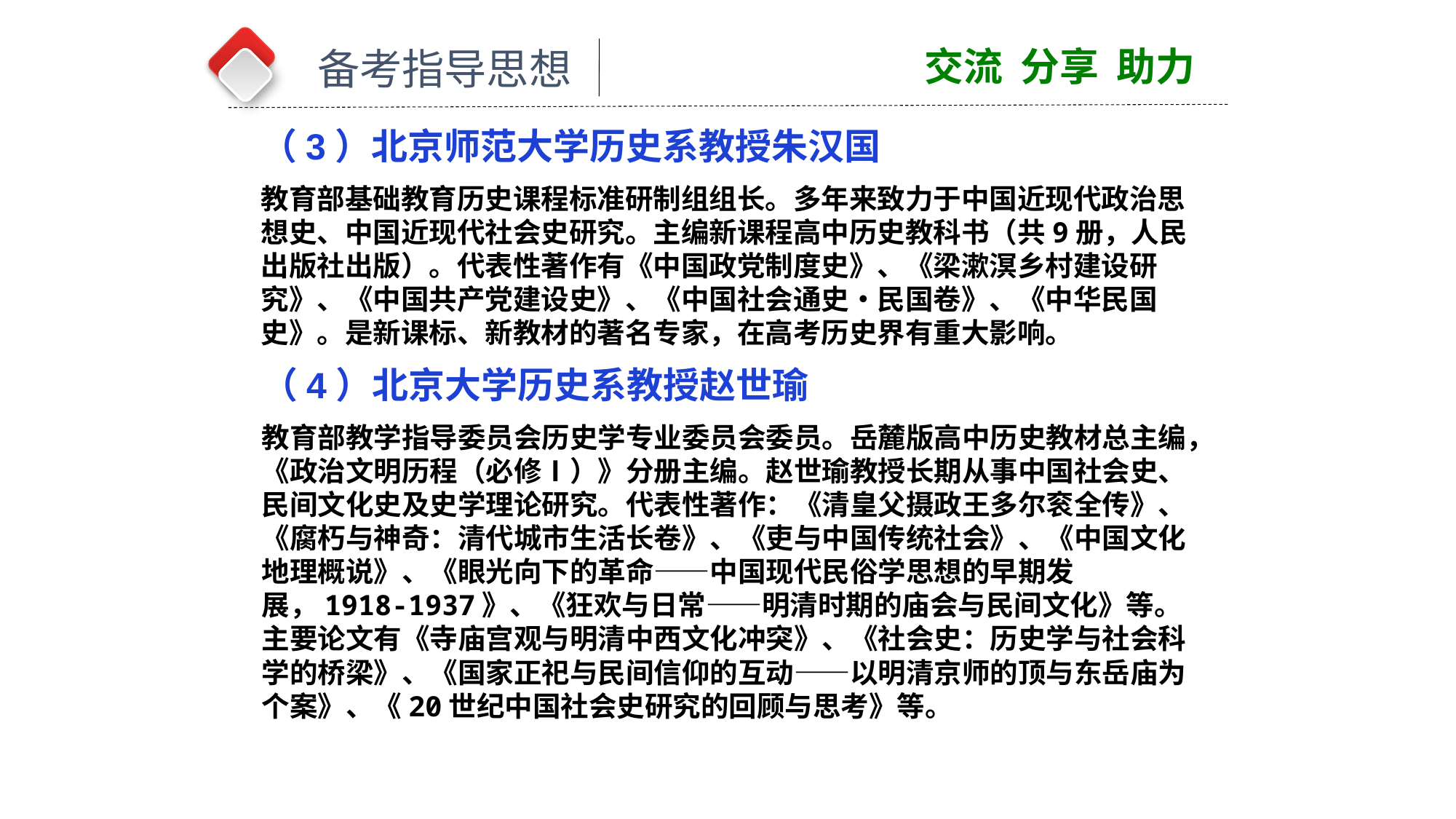

交流  分享  助力
备考指导思想

（3）北京师范大学历史系教授朱汉国
教育部基础教育历史课程标准研制组组长。多年来致力于中国近现代政治思想史、中国近现代社会史研究。主编新课程高中历史教科书（共9册，人民出版社出版）。代表性著作有《中国政党制度史》、《梁漱溟乡村建设研究》、《中国共产党建设史》、《中国社会通史•民国卷》、《中华民国史》。是新课标、新教材的著名专家，在高考历史界有重大影响。
（4）北京大学历史系教授赵世瑜
教育部教学指导委员会历史学专业委员会委员。岳麓版高中历史教材总主编，《政治文明历程（必修Ⅰ）》分册主编。赵世瑜教授长期从事中国社会史、民间文化史及史学理论研究。代表性著作：《清皇父摄政王多尔衮全传》、《腐朽与神奇：清代城市生活长卷》、《吏与中国传统社会》、《中国文化地理概说》、《眼光向下的革命——中国现代民俗学思想的早期发展，1918-1937》、《狂欢与日常——明清时期的庙会与民间文化》等。主要论文有《寺庙宫观与明清中西文化冲突》、《社会史：历史学与社会科学的桥梁》、《国家正祀与民间信仰的互动——以明清京师的顶与东岳庙为个案》、《20世纪中国社会史研究的回顾与思考》等。